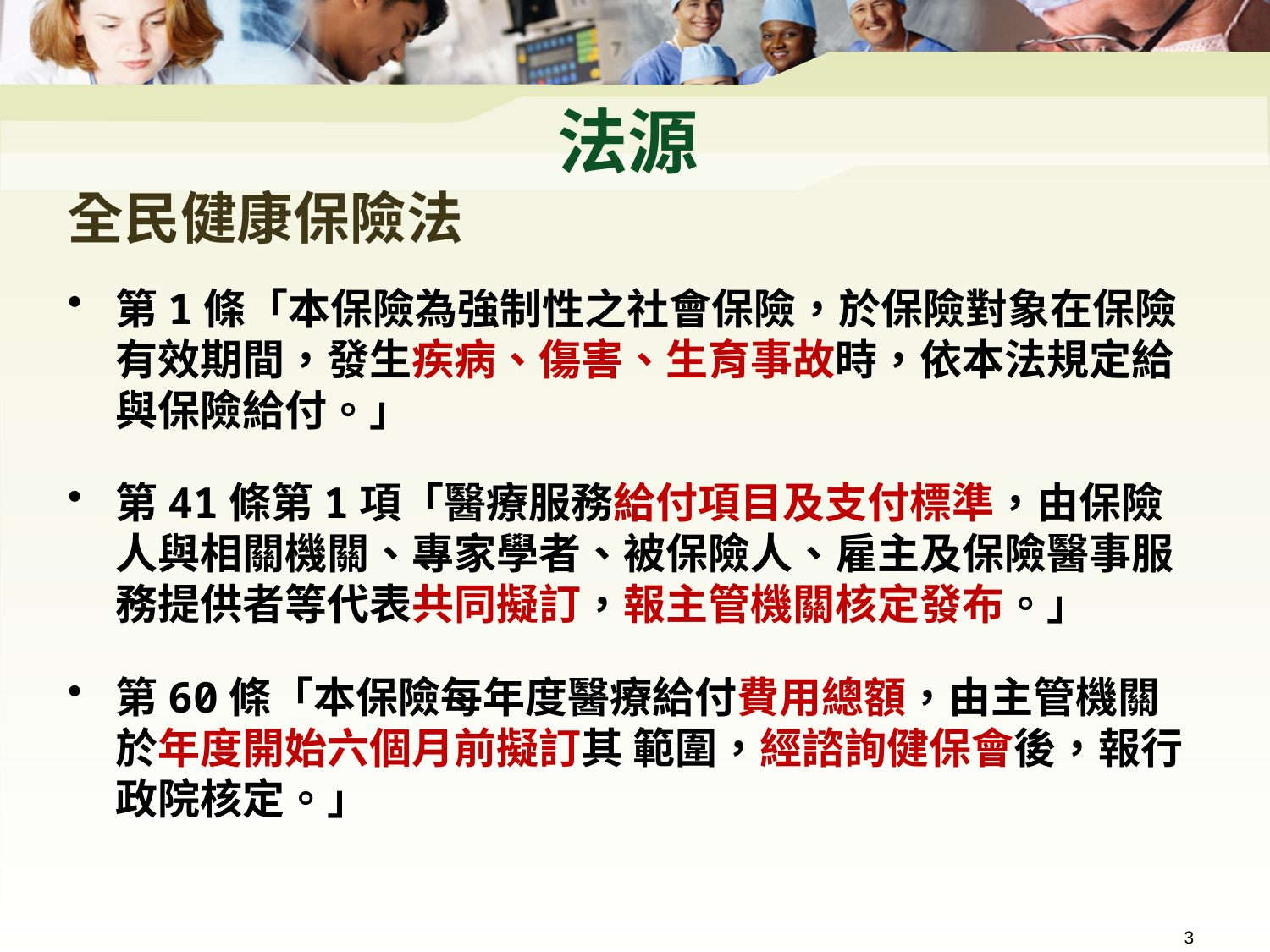

# 法源
全民健康保險法
第1條「本保險為強制性之社會保險，於保險對象在保險有效期間，發生疾病、傷害、生育事故時，依本法規定給與保險給付。」
第41條第1項「醫療服務給付項目及支付標準，由保險人與相關機關、專家學者、被保險人、雇主及保險醫事服務提供者等代表共同擬訂，報主管機關核定發布。」
第60條「本保險每年度醫療給付費用總額，由主管機關於年度開始六個月前擬訂其 範圍，經諮詢健保會後，報行政院核定。」
3